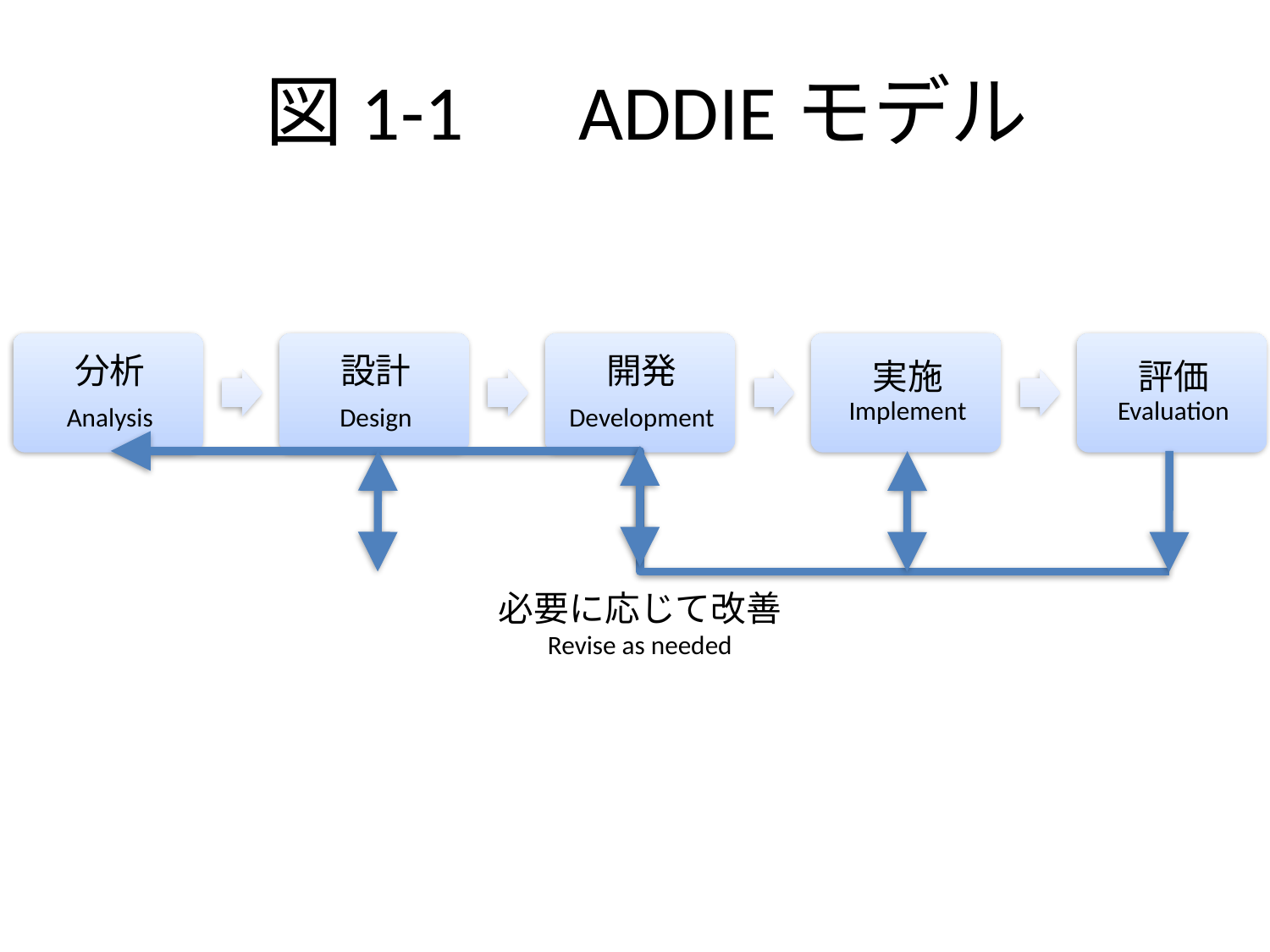

# 図1-1　ADDIEモデル
分析
Analysis

設計
Design

開発
Development

実施
Implement

評価
Evaluation
必要に応じて改善
Revise as needed